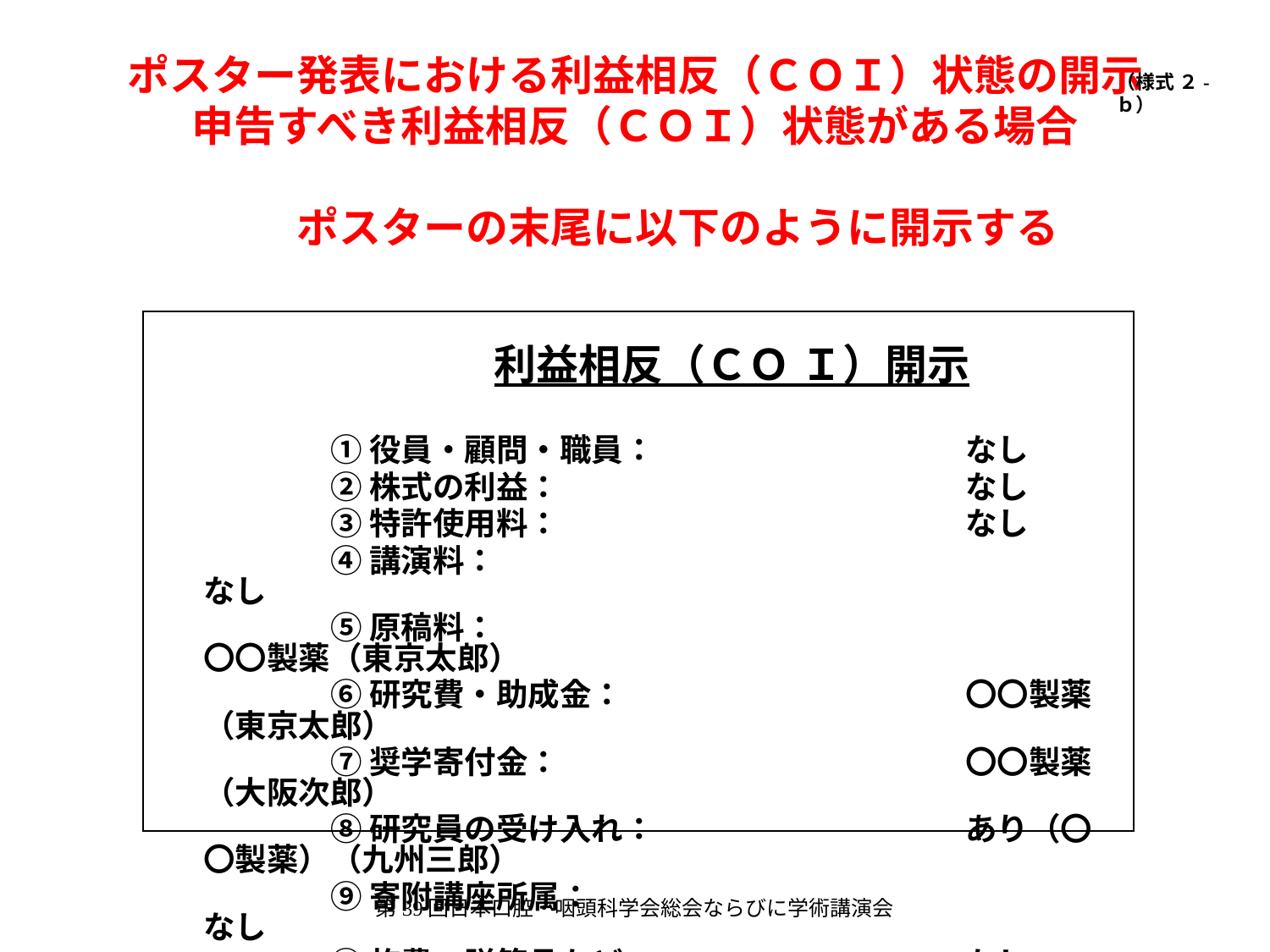

ポスター発表における利益相反（ＣＯＩ）状態の開示
申告すべき利益相反（ＣＯＩ）状態がある場合

　　ポスターの末尾に以下のように開示する
（様式 ２-ｂ）

　　　　　　　　利益相反（ＣＯ Ｉ）開示

		①役員・顧問・職員：			なし
		②株式の利益：				なし
		③特許使用料：				なし
		④講演料：					なし
		⑤原稿料：					〇〇製薬（東京太郎）
		⑥研究費・助成金：			〇〇製薬（東京太郎）
		⑦奨学寄付金：				〇〇製薬（大阪次郎）
		⑧研究員の受け入れ：			あり（〇〇製薬）（九州三郎）
		⑨寄附講座所属：				なし
		⑩旅費・贈答品など：			なし

第39回日本口腔・咽頭科学会総会ならびに学術講演会